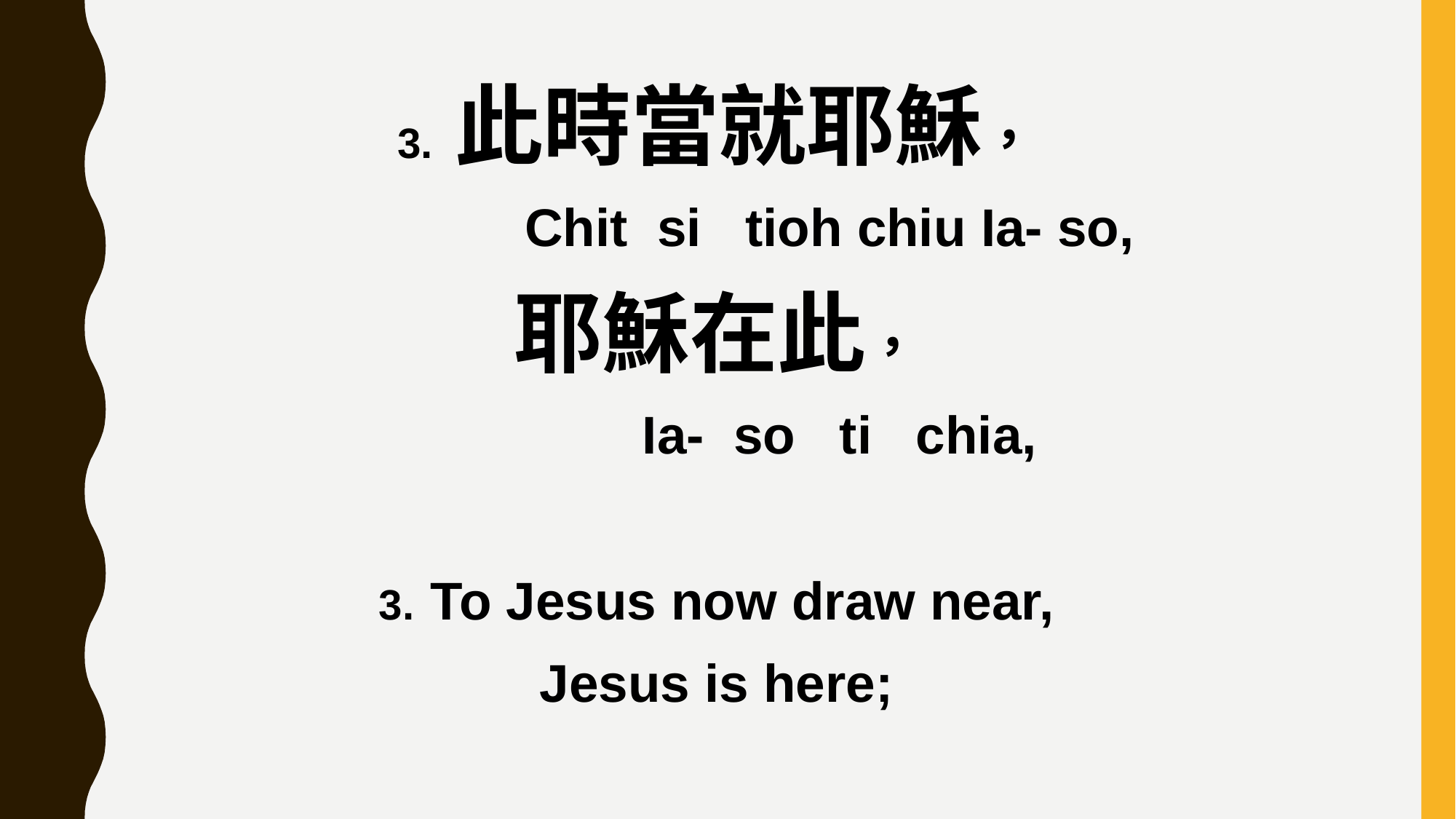

3. 此時當就耶穌，
                        Chit  si   tioh chiu Ia- so,
耶穌在此，
                                Ia-  so   ti   chia,

3. To Jesus now draw near,
Jesus is here;